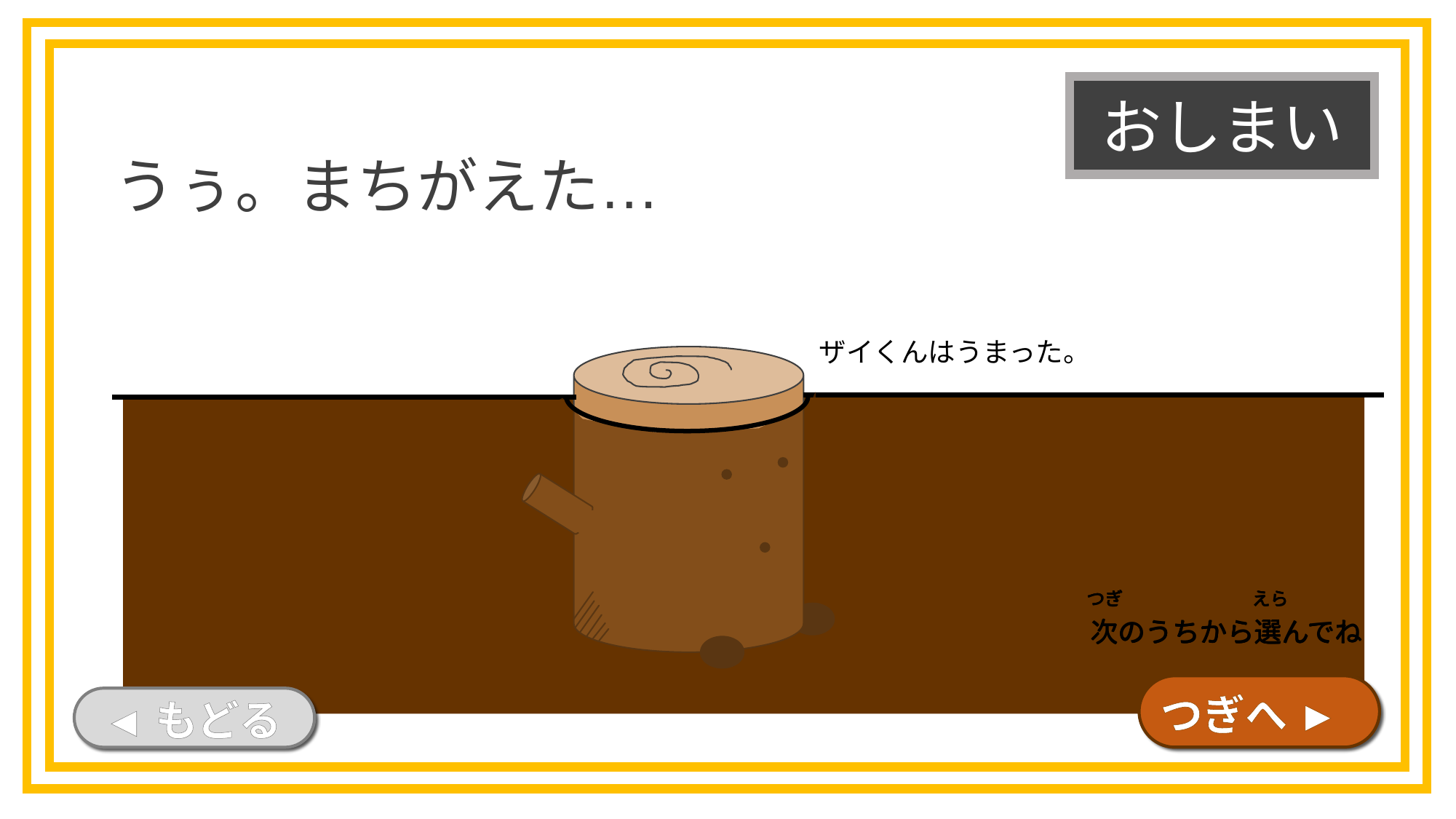

うぅ。まちがえた…
おしまい
ザイくんはうまった。

つぎ
えら
次のうちから選んでね
つぎ
えら
次のうちから選んでね
つぎ
えら
次のうちから選んでね
つぎ
えら
次のうちから選んでね

つぎへ ►
◄もどる